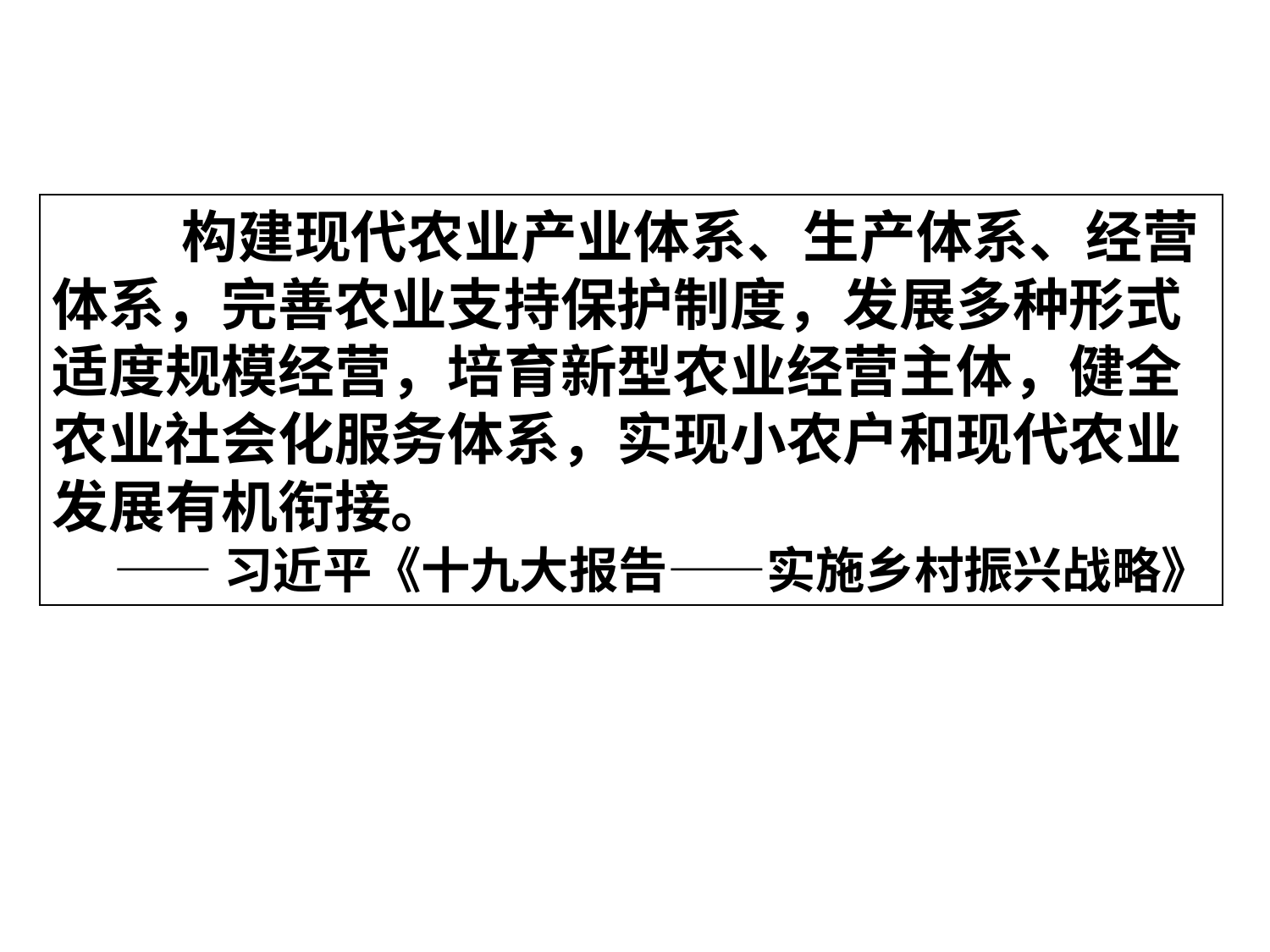

构建现代农业产业体系、生产体系、经营体系，完善农业支持保护制度，发展多种形式适度规模经营，培育新型农业经营主体，健全农业社会化服务体系，实现小农户和现代农业发展有机衔接。
——习近平《十九大报告——实施乡村振兴战略》